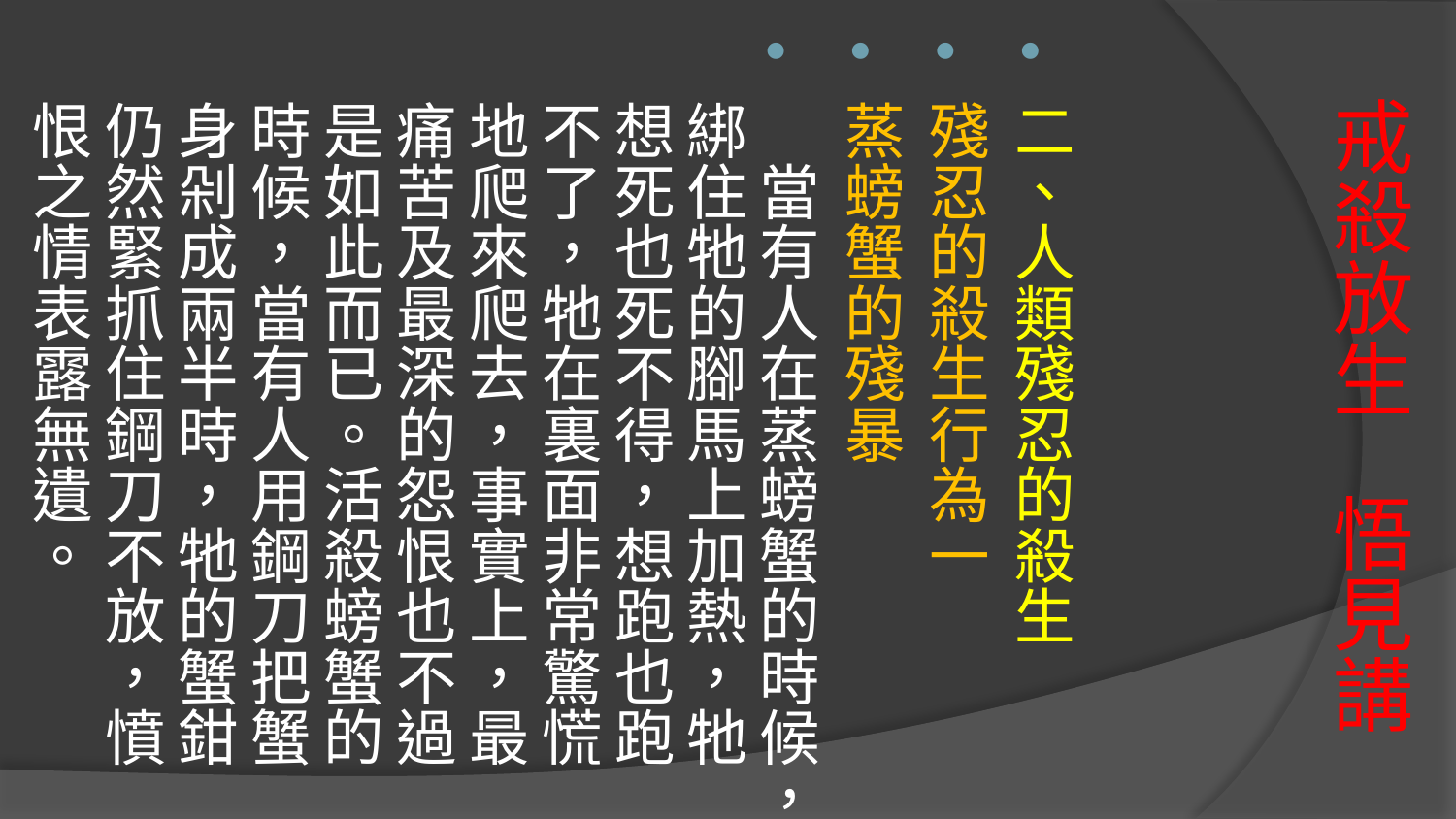

二、人類殘忍的殺生
殘忍的殺生行為一
蒸螃蟹的殘暴
　當有人在蒸螃蟹的時候，綁住牠的腳馬上加熱，牠想死也死不得，想跑也跑不了，牠在裏面非常驚慌地爬來爬去，事實上，最痛苦及最深的怨恨也不過是如此而已。活殺螃蟹的時候，當有人用鋼刀把蟹身剁成兩半時，牠的蟹鉗仍然緊抓住鋼刀不放，憤恨之情表露無遺。
# 戒殺放生    悟見講